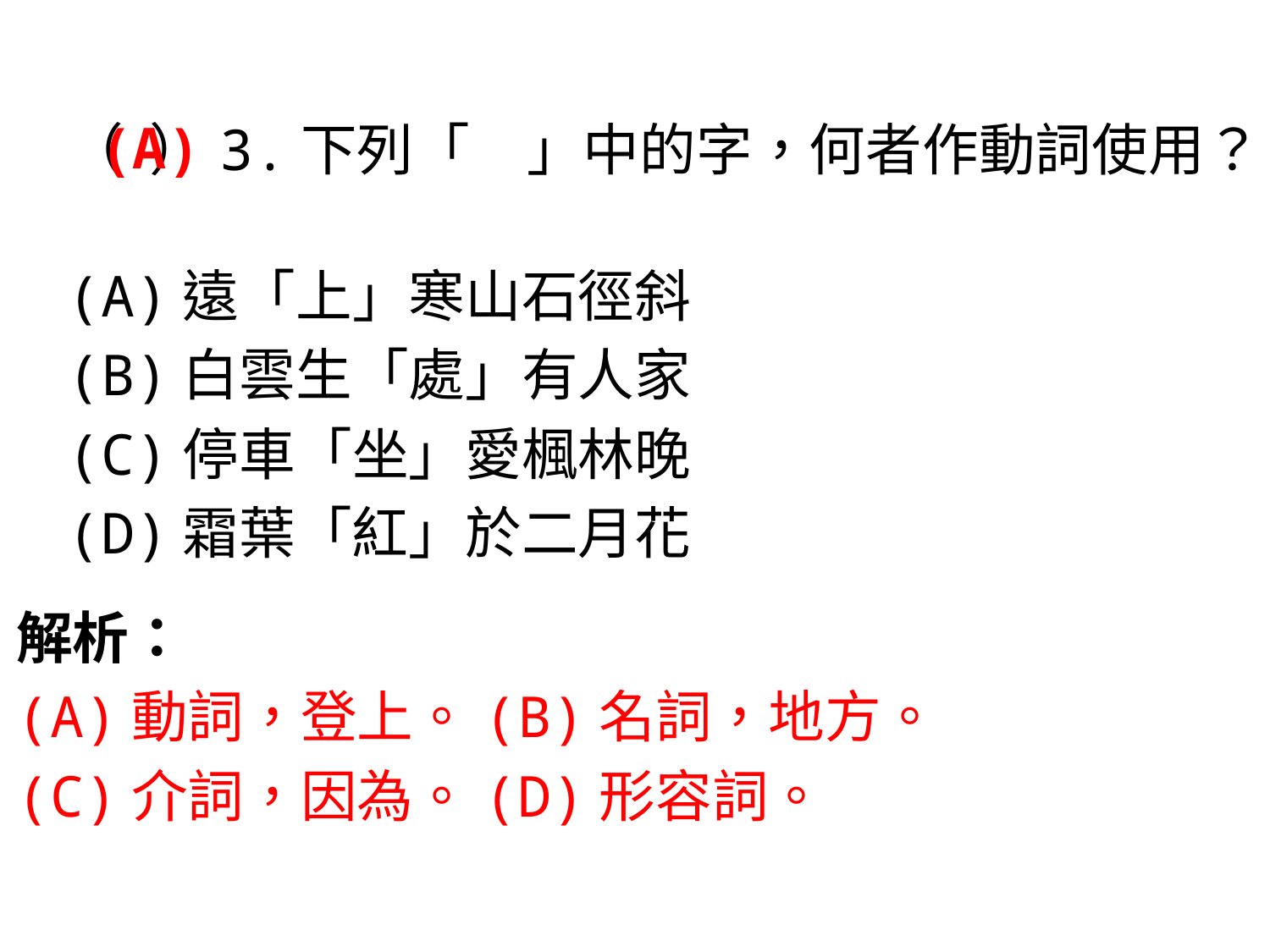

(A)
（  ）3.下列「　」中的字，何者作動詞使用？
(A)遠「上」寒山石徑斜
(B)白雲生「處」有人家
(C)停車「坐」愛楓林晚
(D)霜葉「紅」於二月花

解析：
(A)動詞，登上。(B)名詞，地方。
(C)介詞，因為。(D)形容詞。